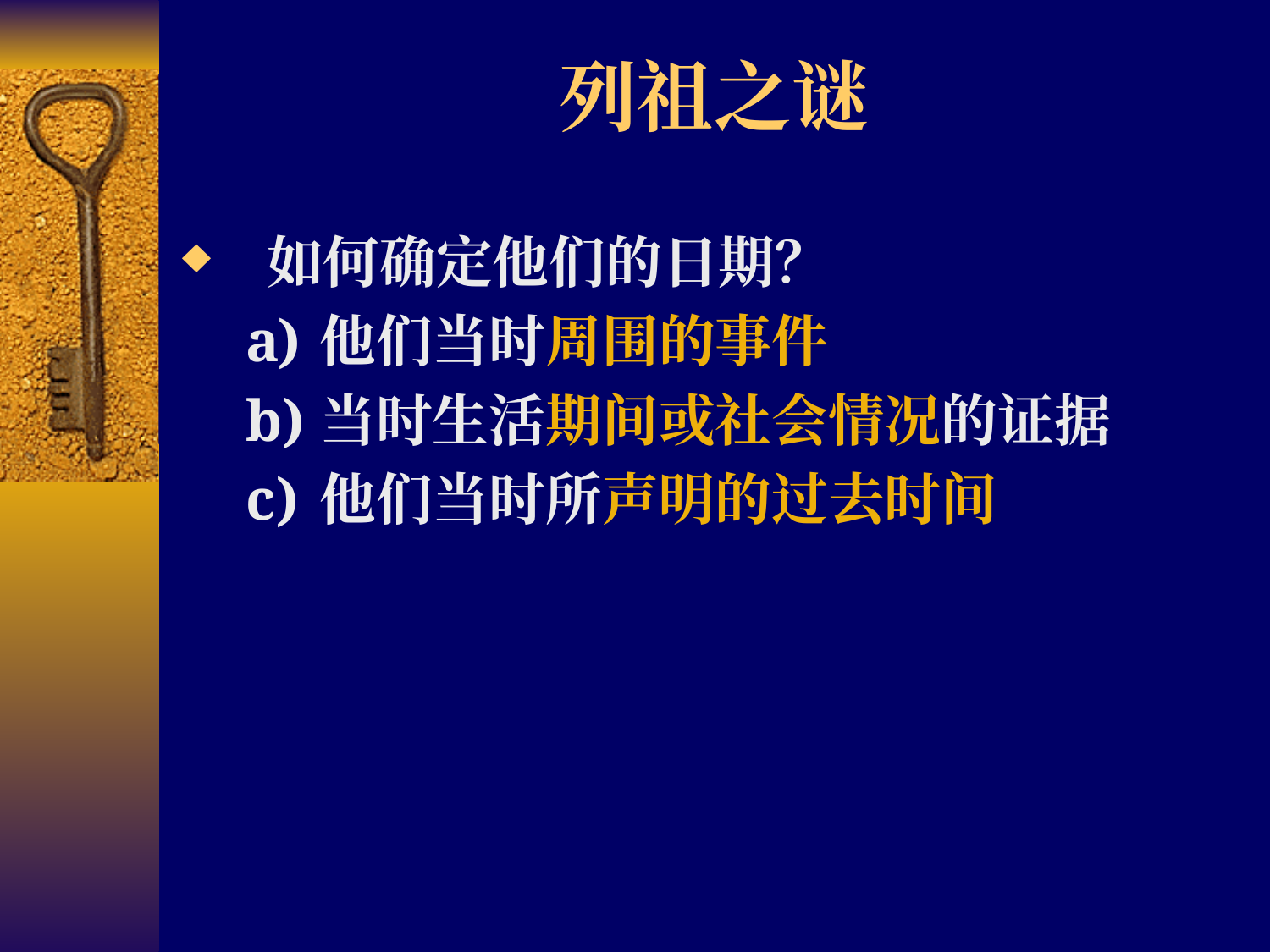

# 列祖之谜
如何确定他们的日期？
他们当时周围的事件
当时生活期间或社会情况的证据
他们当时所声明的过去时间